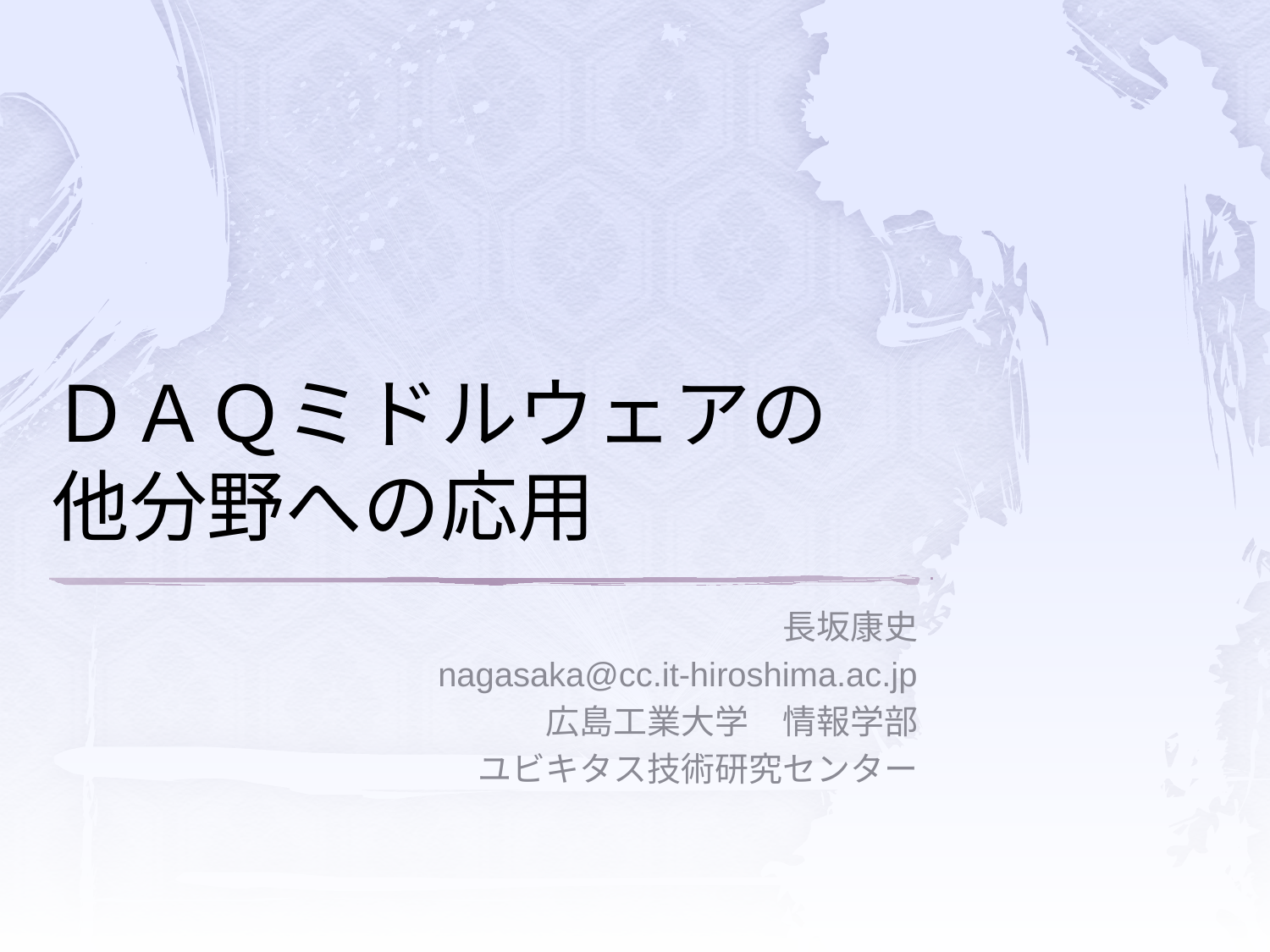

# ＤＡＱミドルウェアの 他分野への応用
長坂康史
nagasaka@cc.it-hiroshima.ac.jp
広島工業大学　情報学部
ユビキタス技術研究センター